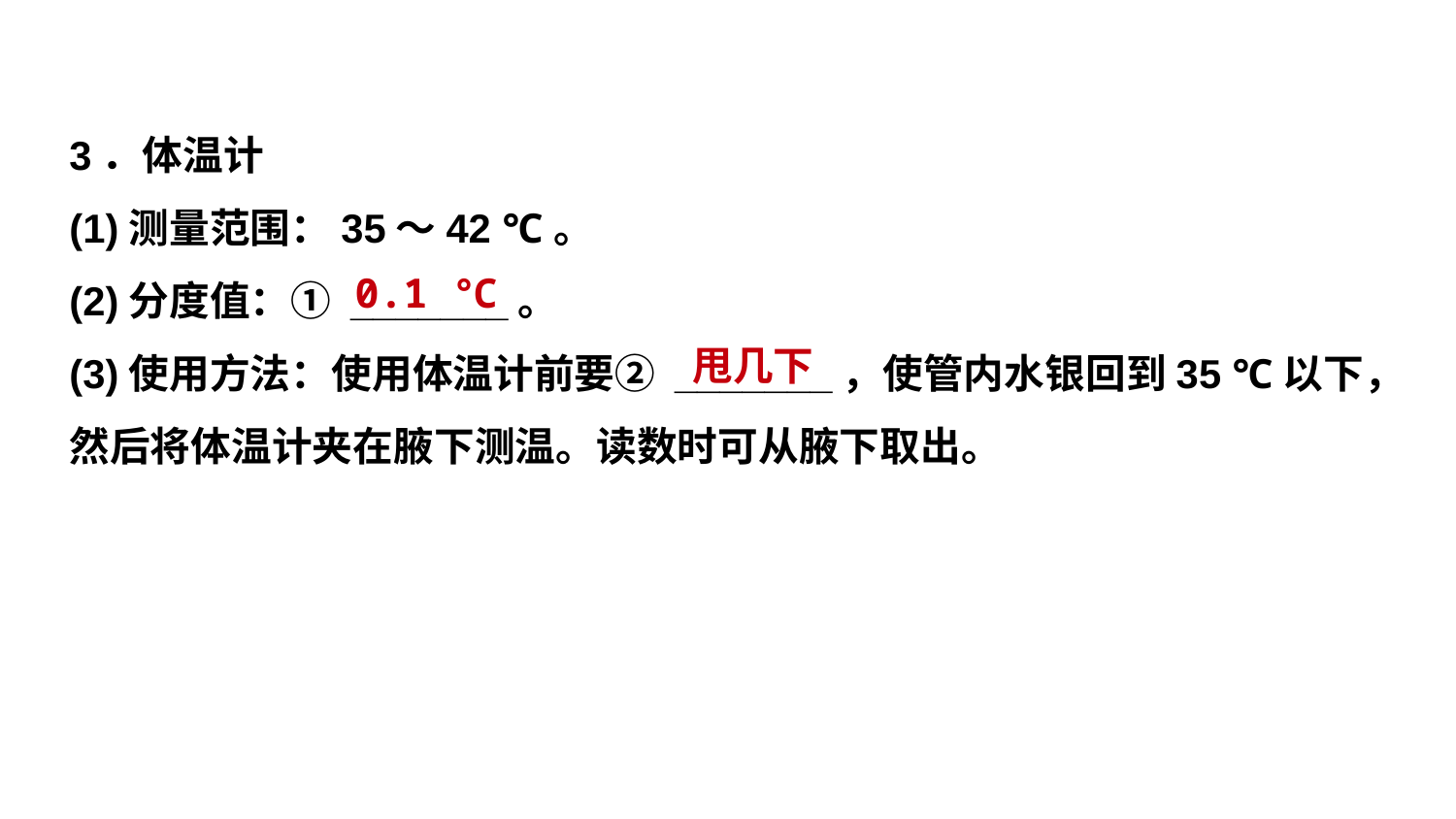

3．体温计
(1)测量范围：35～42 ℃。
(2)分度值：① _______。
(3)使用方法：使用体温计前要② _______，使管内水银回到35 ℃以下，然后将体温计夹在腋下测温。读数时可从腋下取出。
0.1 ℃
甩几下